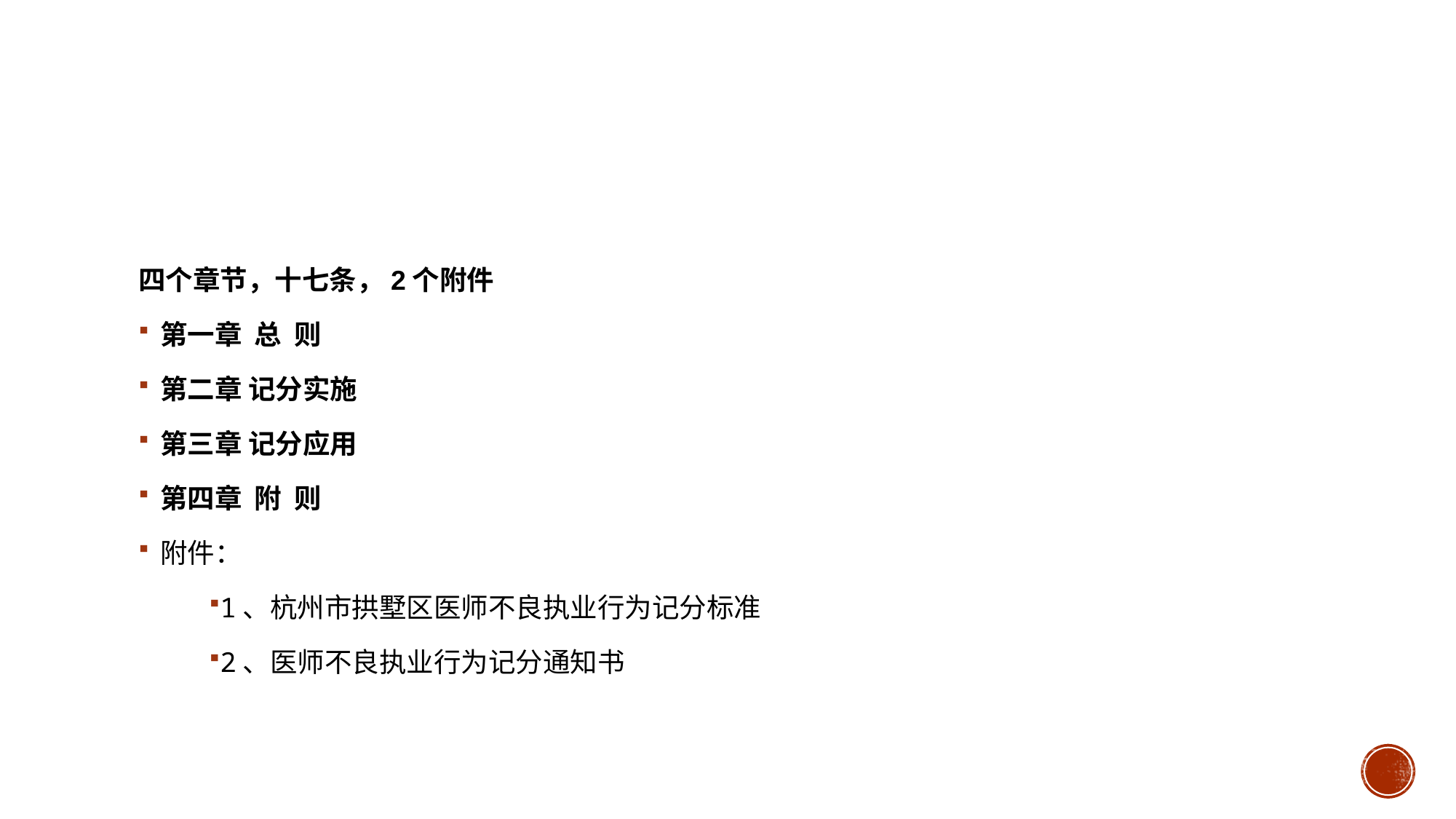

#
四个章节，十七条，2个附件
第一章  总  则
第二章 记分实施
第三章 记分应用
第四章  附  则
附件：
1、杭州市拱墅区医师不良执业行为记分标准
2、医师不良执业行为记分通知书